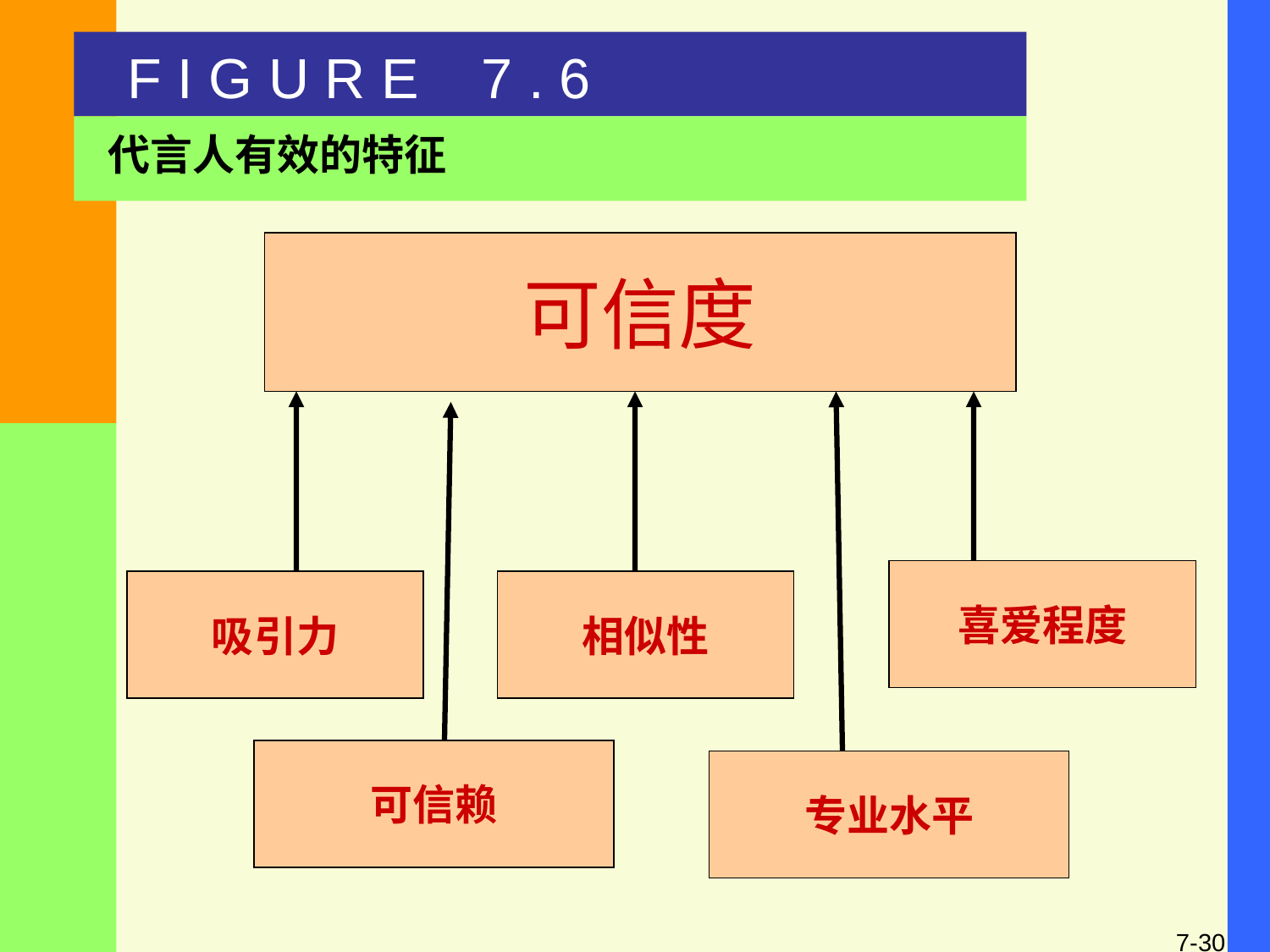

F I G U R E    7 . 6

代言人有效的特征
可信度

喜爱程度
吸引力
相似性
可信赖
专业水平
7-30